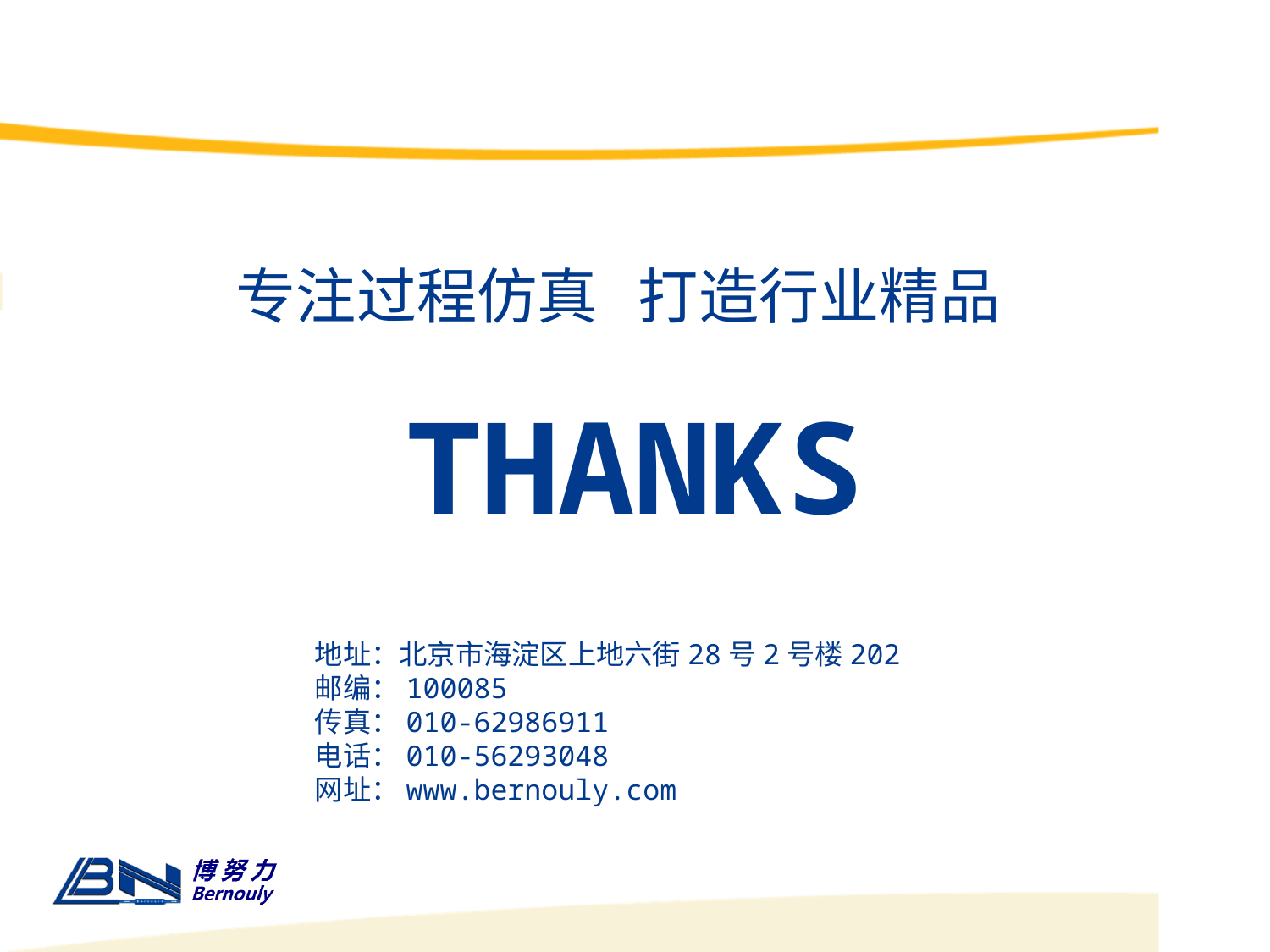

专注过程仿真   打造行业精品
THANKS
地址：北京市海淀区上地六街28号2号楼202
邮编：100085
传真：010-62986911
电话：010-56293048
网址：www.bernouly.com